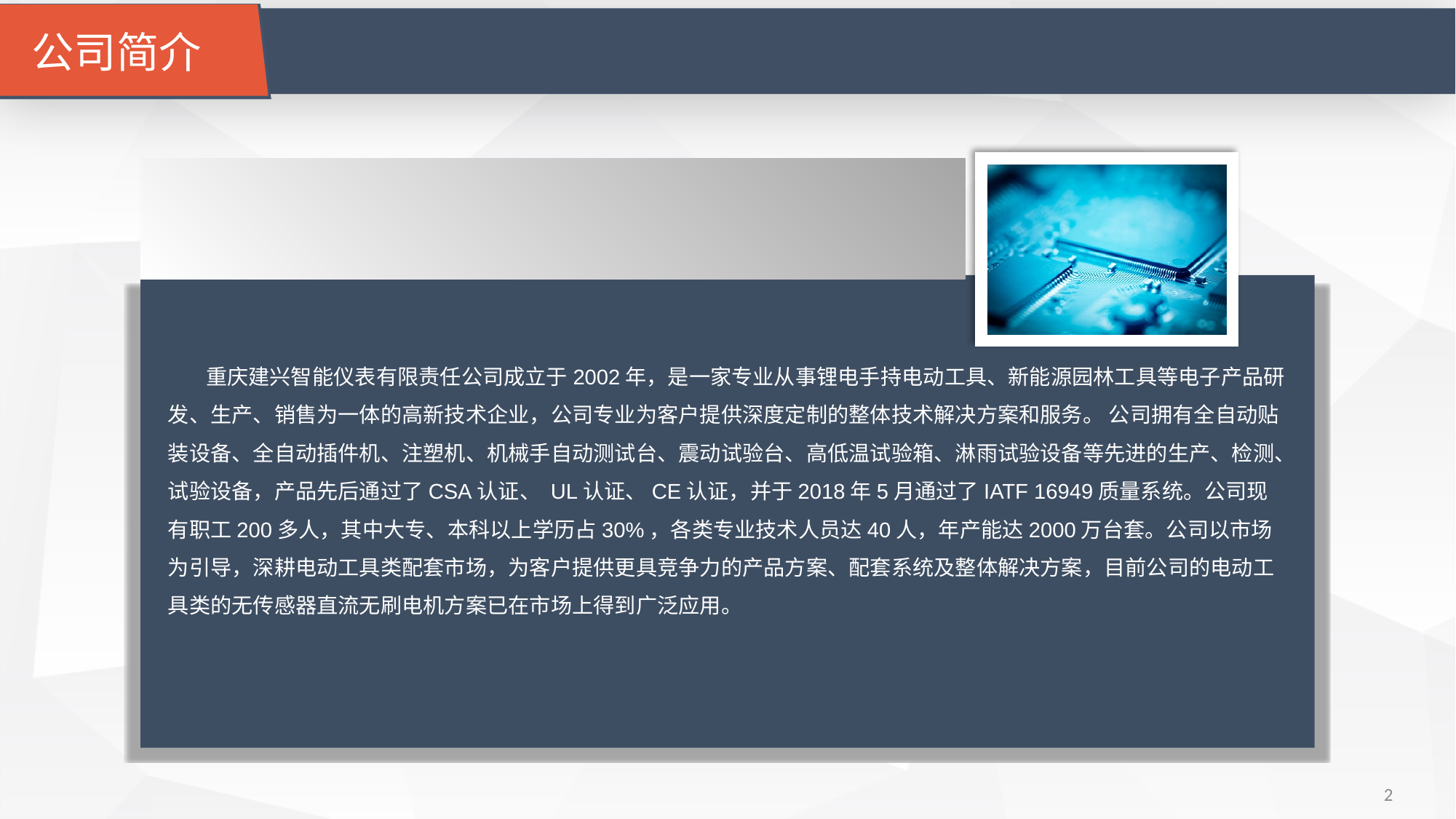

公司简介

       重庆建兴智能仪表有限责任公司成立于2002年，是一家专业从事锂电手持电动工具、新能源园林工具等电子产品研发、生产、销售为一体的高新技术企业，公司专业为客户提供深度定制的整体技术解决方案和服务。 公司拥有全自动贴装设备、全自动插件机、注塑机、机械手自动测试台、震动试验台、高低温试验箱、淋雨试验设备等先进的生产、检测、试验设备，产品先后通过了CSA认证、 UL认证、CE认证，并于2018年5月通过了IATF 16949质量系统。公司现有职工200多人，其中大专、本科以上学历占30%，各类专业技术人员达40人，年产能达2000万台套。公司以市场为引导，深耕电动工具类配套市场，为客户提供更具竞争力的产品方案、配套系统及整体解决方案，目前公司的电动工具类的无传感器直流无刷电机方案已在市场上得到广泛应用。

2